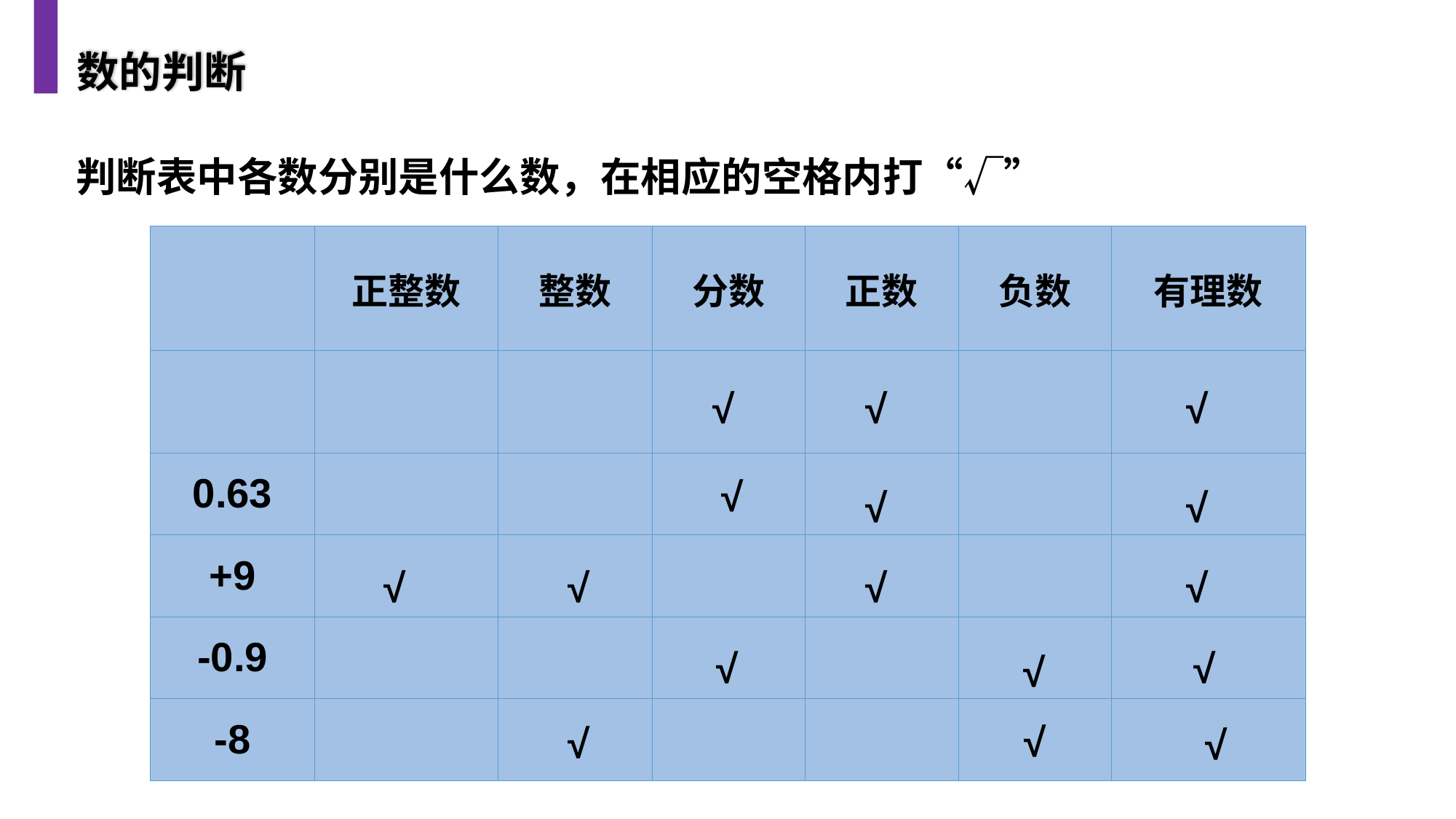

数的判断
判断表中各数分别是什么数，在相应的空格内打“√”
|  | 正整数 | 整数 | 分数 | 正数 | 负数 | 有理数 |
| --- | --- | --- | --- | --- | --- | --- |
|  |  |  |  |  |  |  |
| 0.63 |  |  |  |  |  |  |
| +9 |  |  |  |  |  |  |
| -0.9 |  |  |  |  |  |  |
| -8 |  |  |  |  |  |  |
√
√
√
√
√
√
√
√
√
√
√
√
√
√
√
√